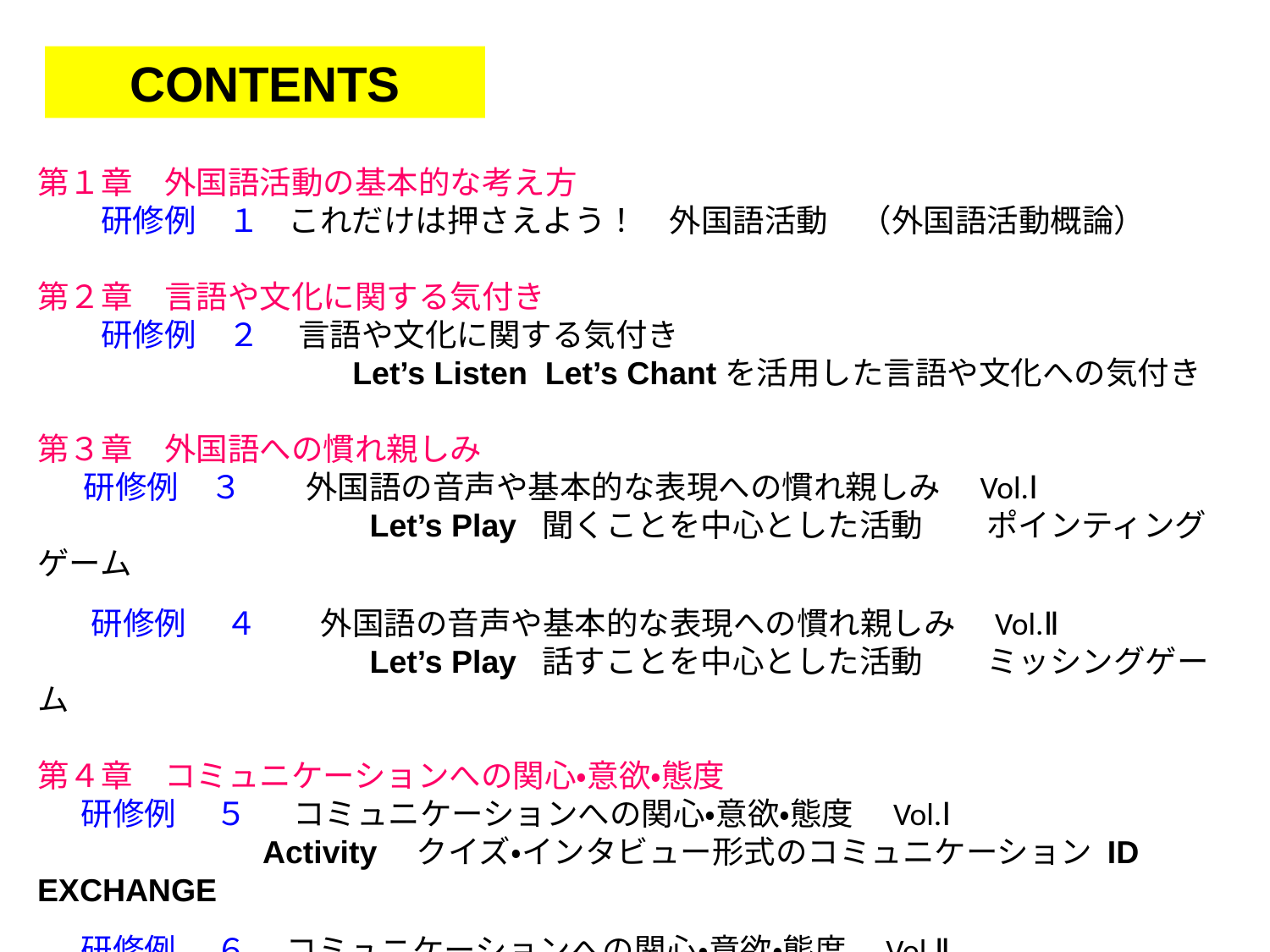

CONTENTS
第１章　外国語活動の基本的な考え方
　　研修例　１    これだけは押さえよう！　外国語活動　（外国語活動概論）

第２章　言語や文化に関する気付き
　　研修例　２　 言語や文化に関する気付き
　　　　　　　　　   Let’s Listen  Let’s Chantを活用した言語や文化への気付き

第３章　外国語への慣れ親しみ
　  研修例　３　　外国語の音声や基本的な表現への慣れ親しみ　Vol.Ⅰ
　　　　　　　　　　 Let’s Play  聞くことを中心とした活動　　ポインティングゲーム

 　 研修例 　４　　外国語の音声や基本的な表現への慣れ親しみ　Vol.Ⅱ
　　　　　　　　　　 Let’s Play  話すことを中心とした活動　　ミッシングゲーム

第４章　コミュニケーションへの関心・意欲・態度
     研修例　 ５　  コミュニケーションへの関心・意欲・態度　Vol.Ⅰ
　　　                 Activity　クイズ・インタビュー形式のコミュニケーション ID EXCHANGE

     研修例　 ６ 　コミュニケーションへの関心・意欲・態度　Vol.Ⅱ
                          Activity　 Show and Tell 形式のコミュニケーション
                                              あなたの一日を紹介しよう